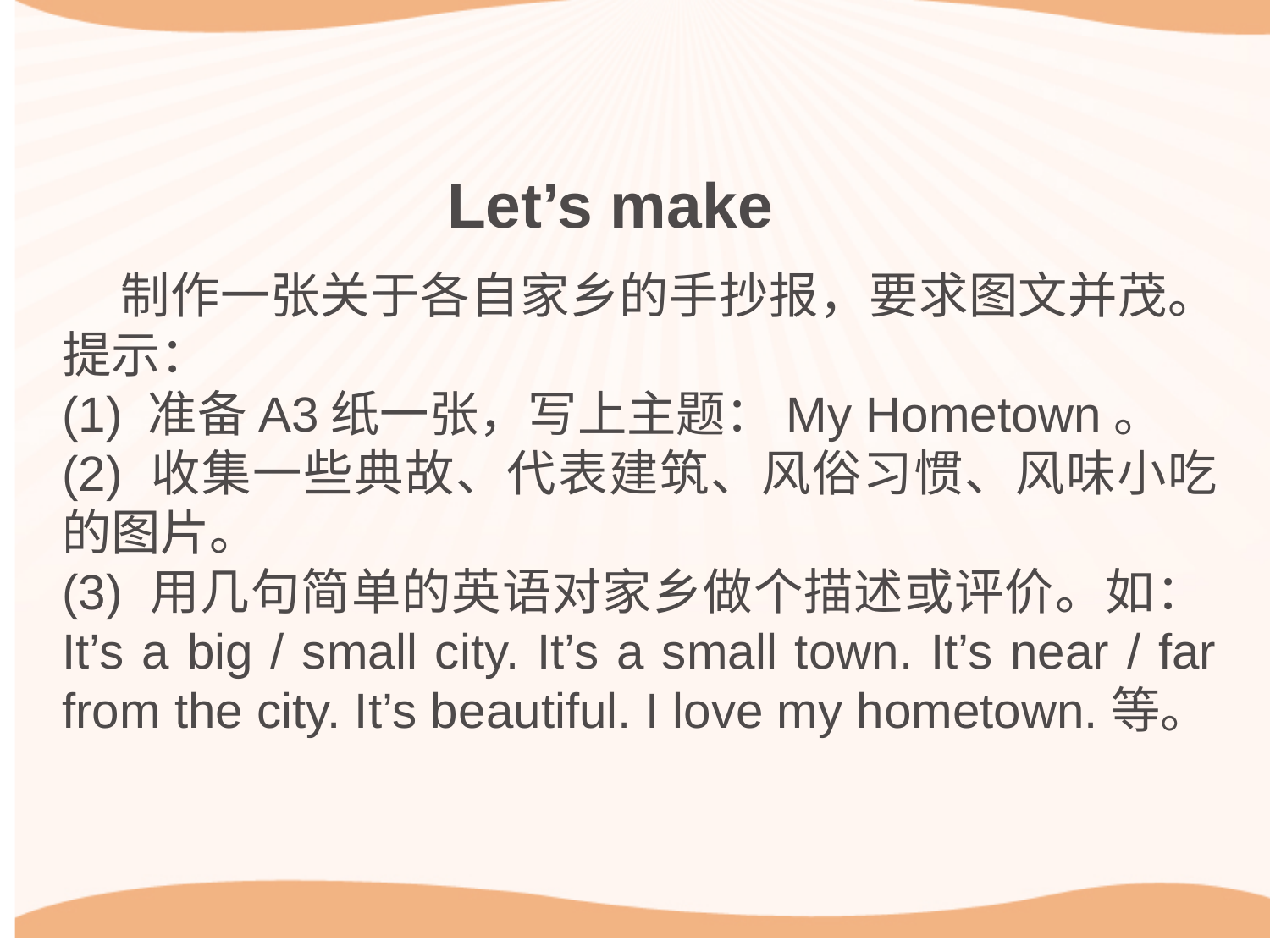

Let’s make
    制作一张关于各自家乡的手抄报，要求图文并茂。提示：
(1) 准备A3纸一张，写上主题：My Hometown。
(2) 收集一些典故、代表建筑、风俗习惯、风味小吃的图片。
(3) 用几句简单的英语对家乡做个描述或评价。如：It’s a big / small city. It’s a small town. It’s near / far from the city. It’s beautiful. I love my hometown.等。